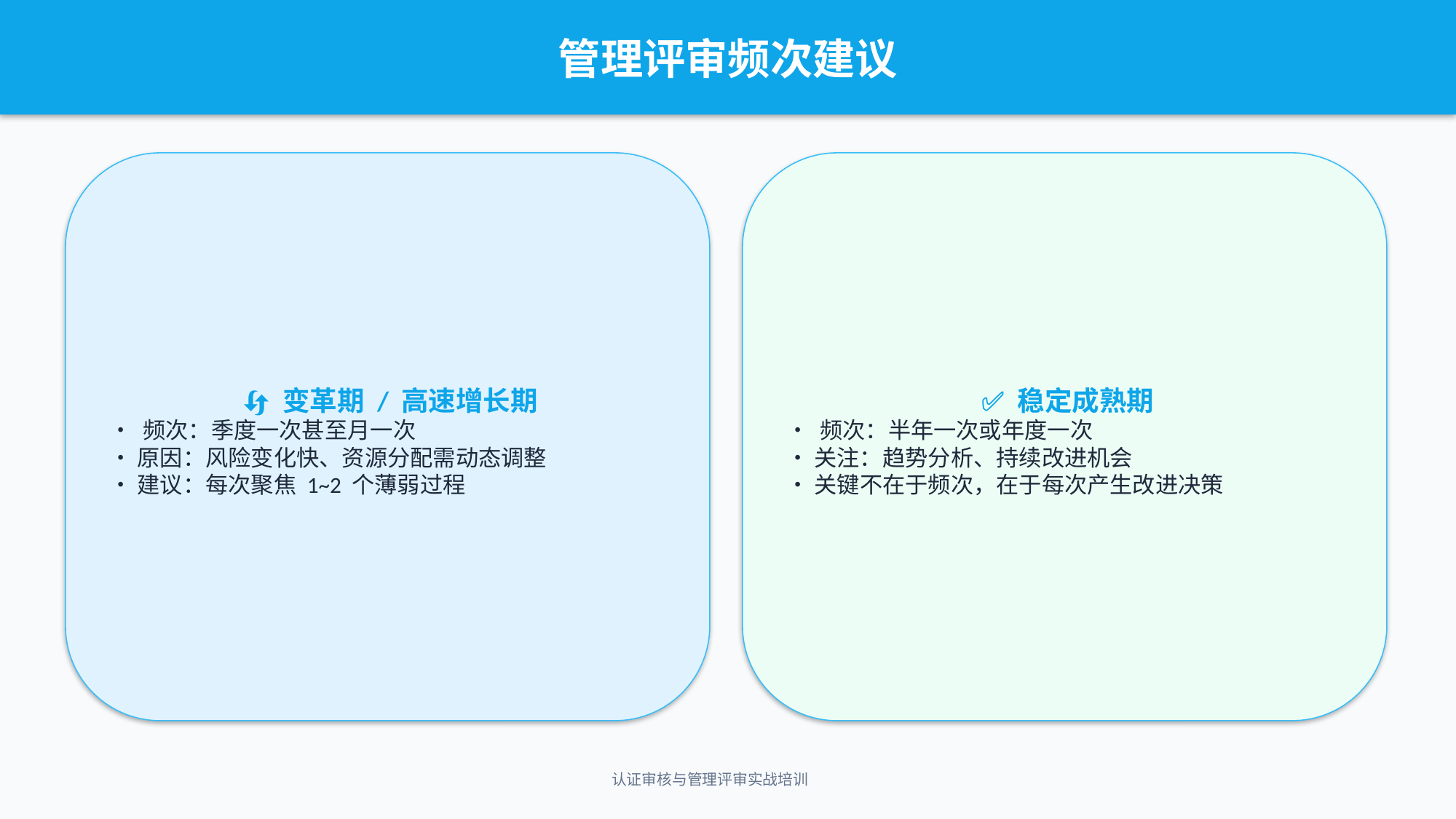

管理评审频次建议
🔄 变革期 / 高速增长期
• 频次：季度一次甚至月一次
• 原因：风险变化快、资源分配需动态调整
• 建议：每次聚焦 1~2 个薄弱过程
✅ 稳定成熟期
• 频次：半年一次或年度一次
• 关注：趋势分析、持续改进机会
• 关键不在于频次，在于每次产生改进决策
认证审核与管理评审实战培训